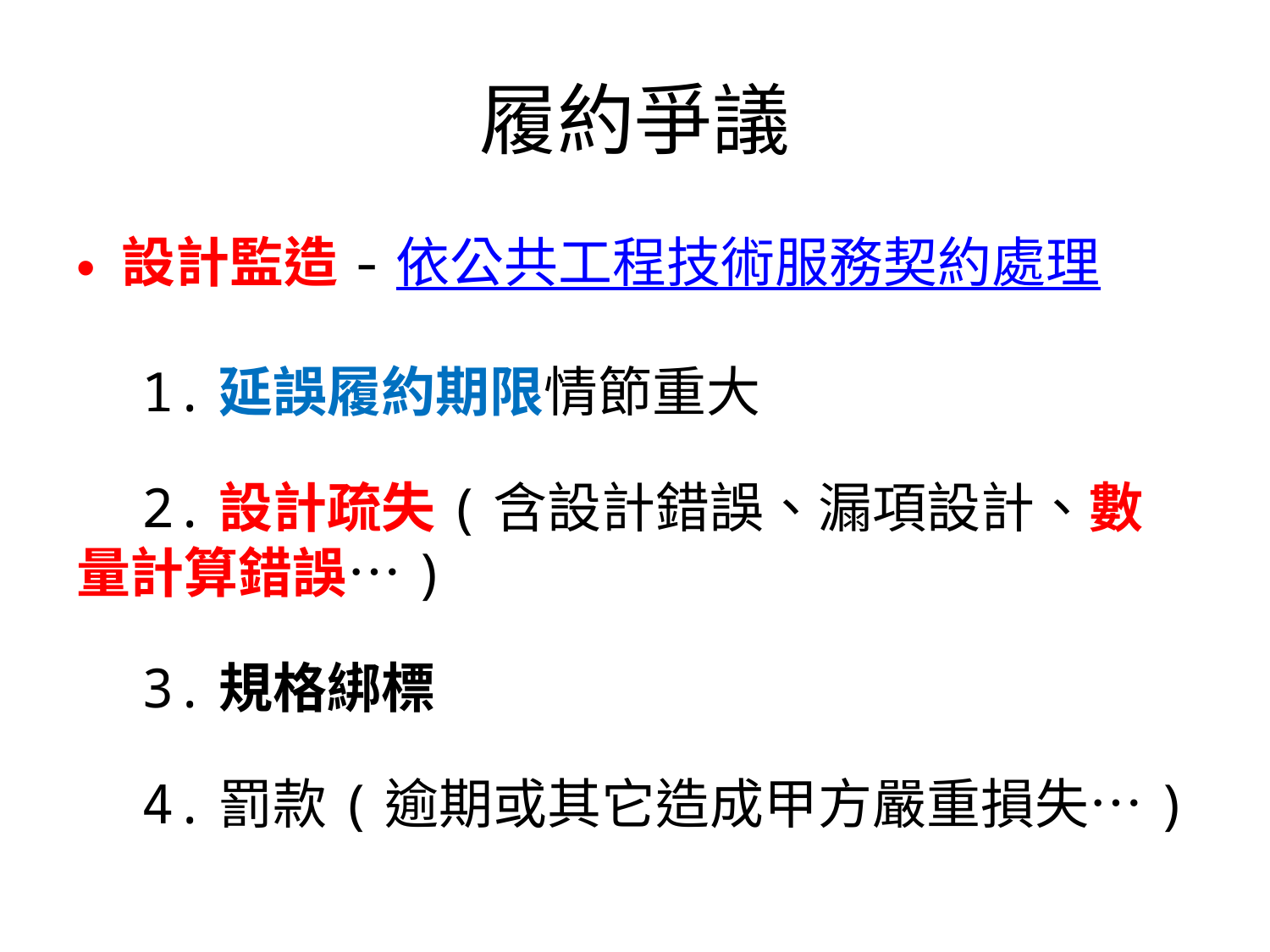

# 履約爭議
設計監造-依公共工程技術服務契約處理
  1.延誤履約期限情節重大
  2.設計疏失(含設計錯誤、漏項設計、數量計算錯誤…)
  3.規格綁標
  4.罰款(逾期或其它造成甲方嚴重損失…)